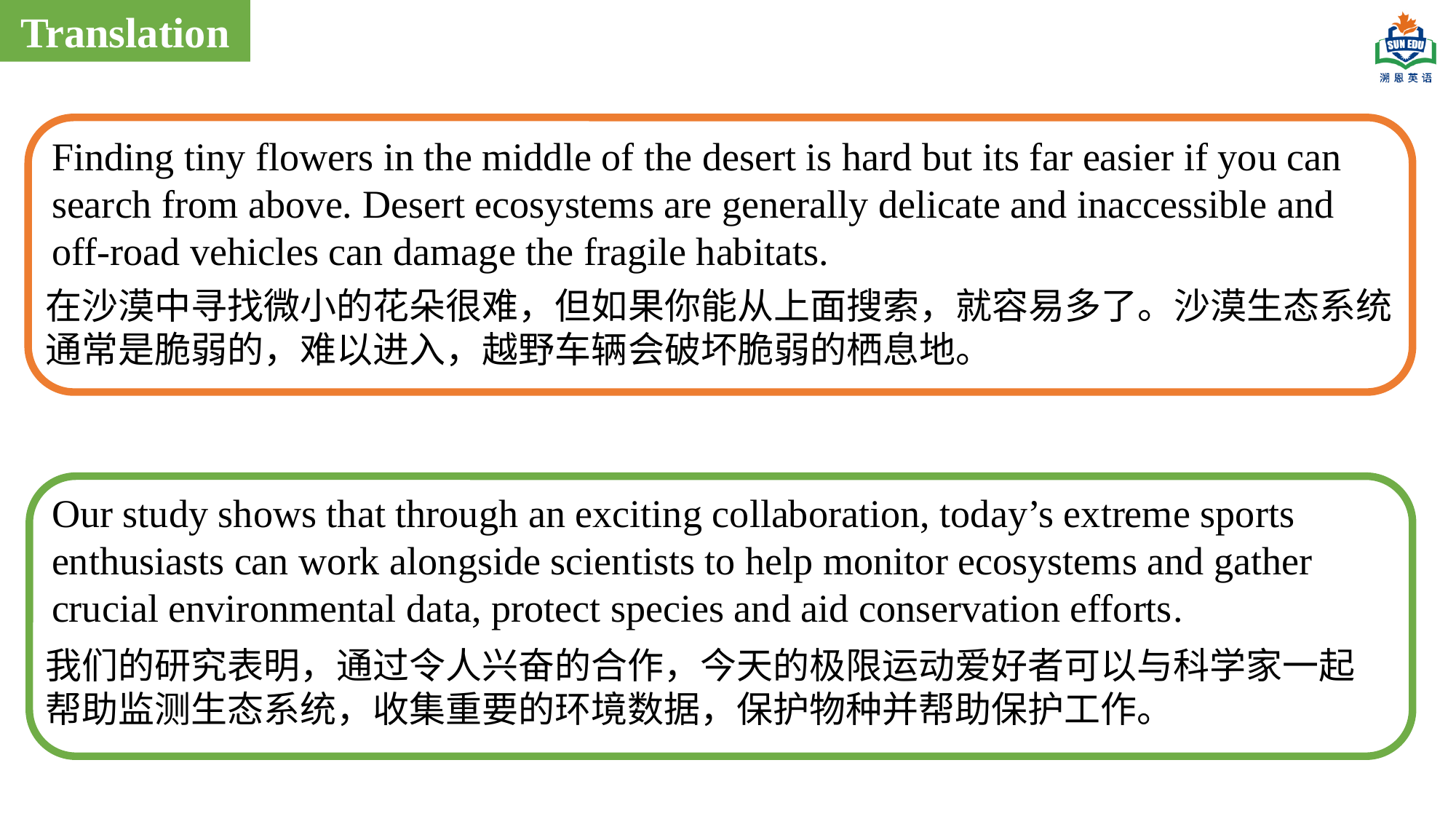

Translation

Finding tiny flowers in the middle of the desert is hard but its far easier if you can search from above. Desert ecosystems are generally delicate and inaccessible and off-road vehicles can damage the fragile habitats.
在沙漠中寻找微小的花朵很难，但如果你能从上面搜索，就容易多了。沙漠生态系统通常是脆弱的，难以进入，越野车辆会破坏脆弱的栖息地。

Our study shows that through an exciting collaboration, today’s extreme sports enthusiasts can work alongside scientists to help monitor ecosystems and gather crucial environmental data, protect species and aid conservation efforts.
我们的研究表明，通过令人兴奋的合作，今天的极限运动爱好者可以与科学家一起帮助监测生态系统，收集重要的环境数据，保护物种并帮助保护工作。